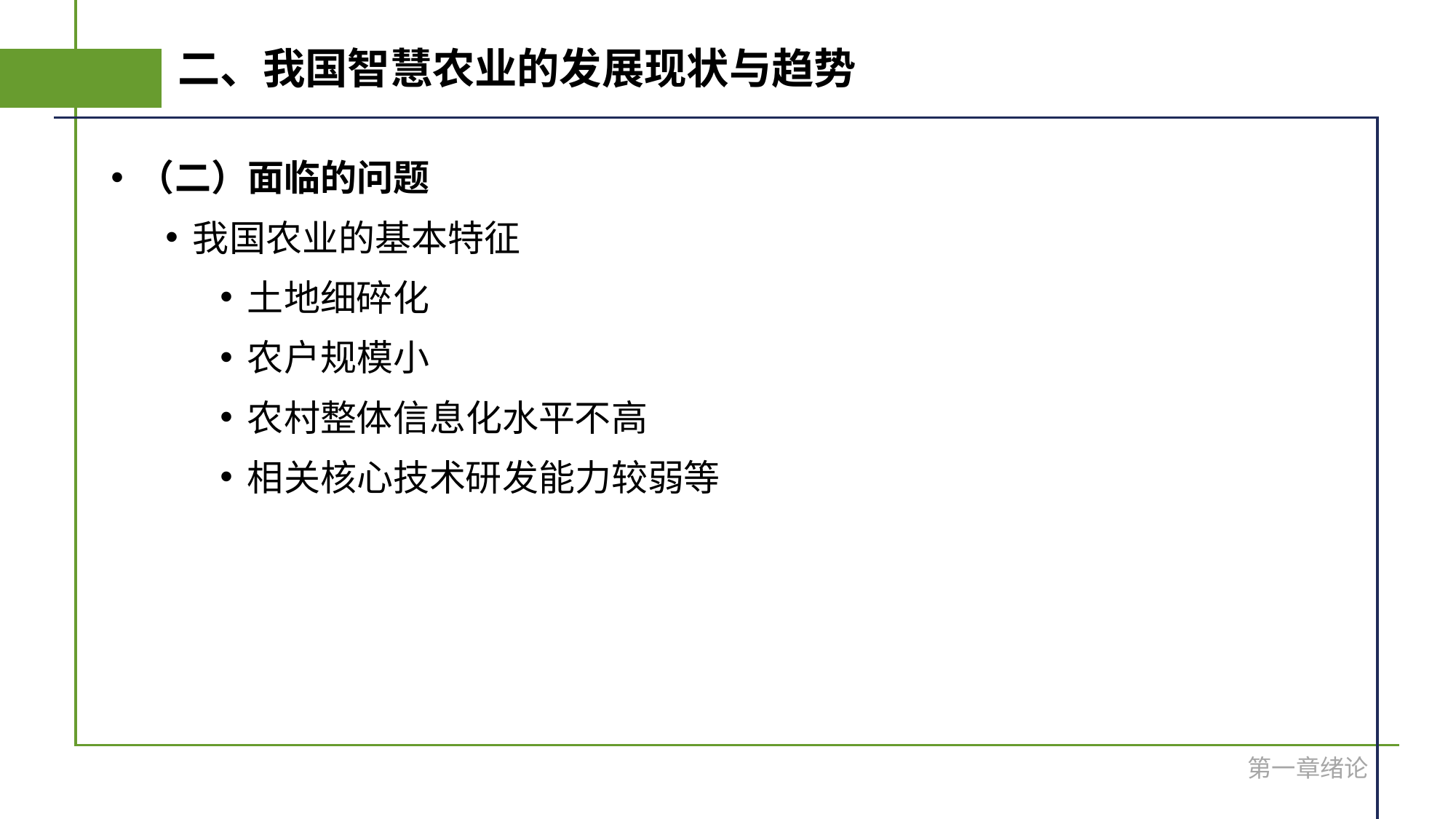

# 二、我国智慧农业的发展现状与趋势
（二）面临的问题
我国农业的基本特征
土地细碎化
农户规模小
农村整体信息化水平不高
相关核心技术研发能力较弱等
第一章绪论